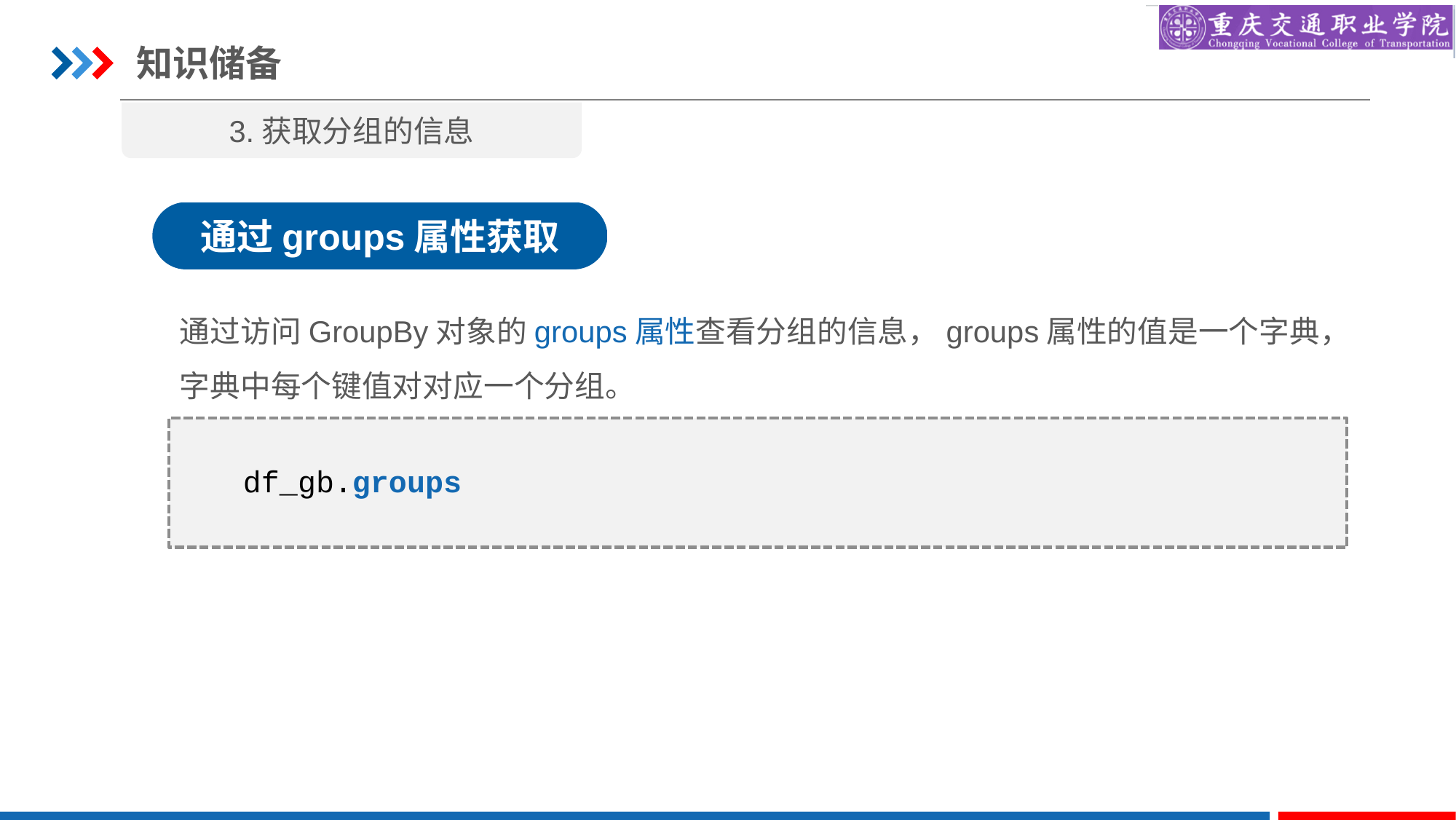

知识储备

3.获取分组的信息
通过groups属性获取
通过访问GroupBy对象的groups属性查看分组的信息，groups属性的值是一个字典，字典中每个键值对对应一个分组。

df_gb.groups